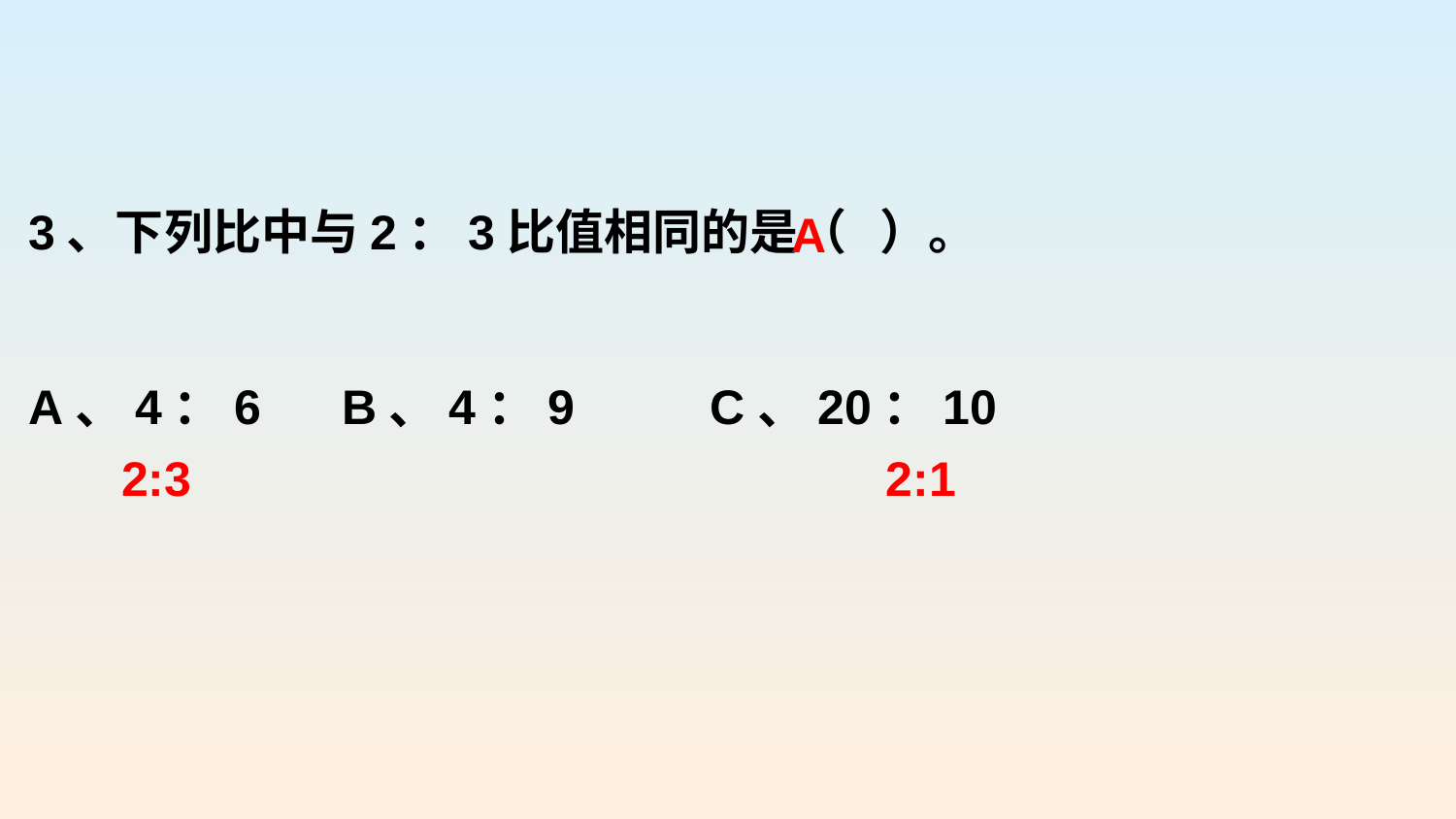

3、下列比中与2：3比值相同的是（   ）。

A、4：6      B、4：9          C、20：10
A
2:3
2:1